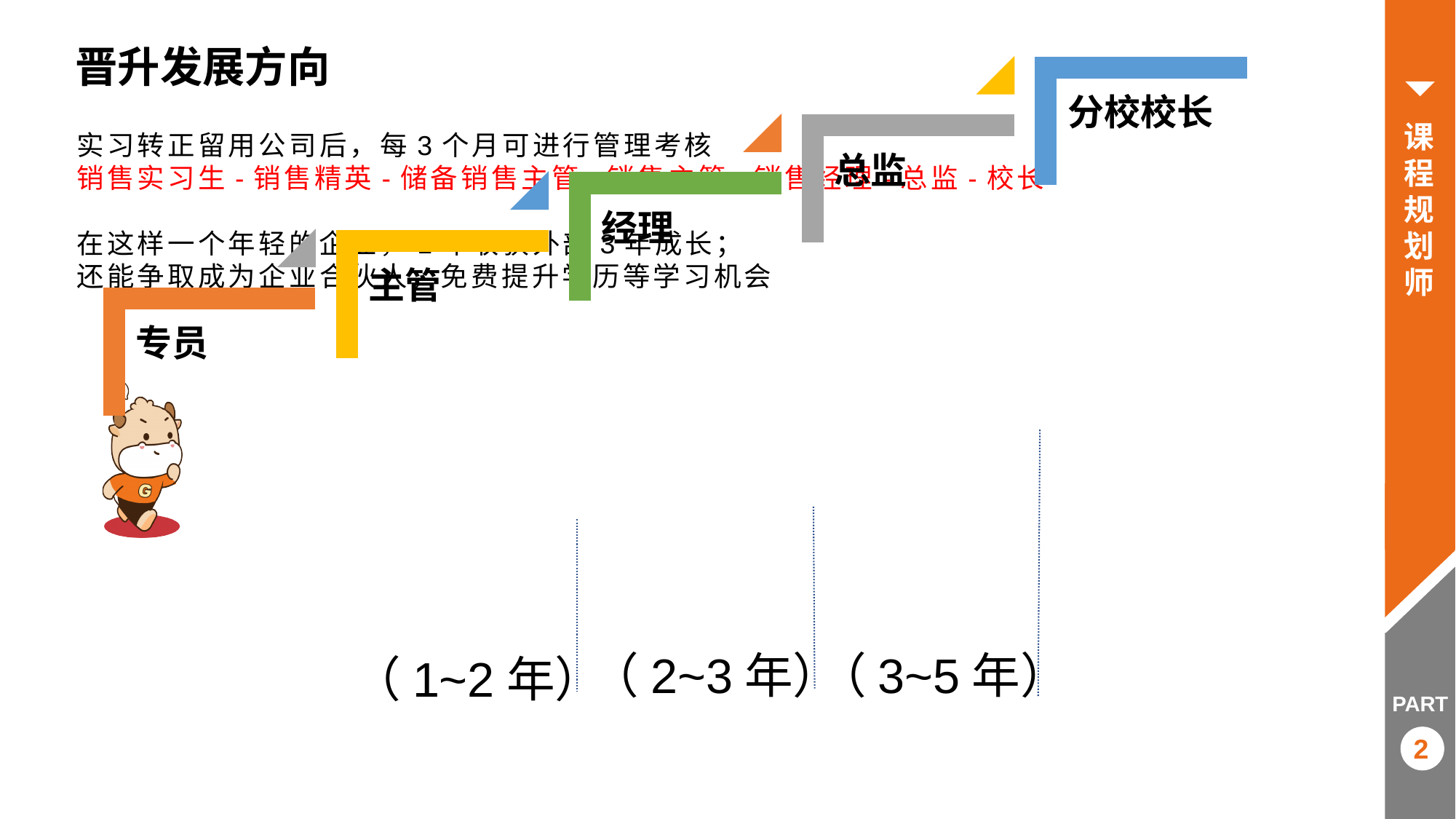

晋升发展方向

实习转正留用公司后，每3个月可进行管理考核
销售实习生-销售精英-储备销售主管-销售主管-销售经理-总监-校长
在这样一个年轻的企业，1年收获外部3年成长；
还能争取成为企业合伙人，免费提升学历等学习机会
课程规划师

专员

主管
经理
总监
分校校长

（2~3年）
（3~5年）
（1~2年）
PART
PART

2